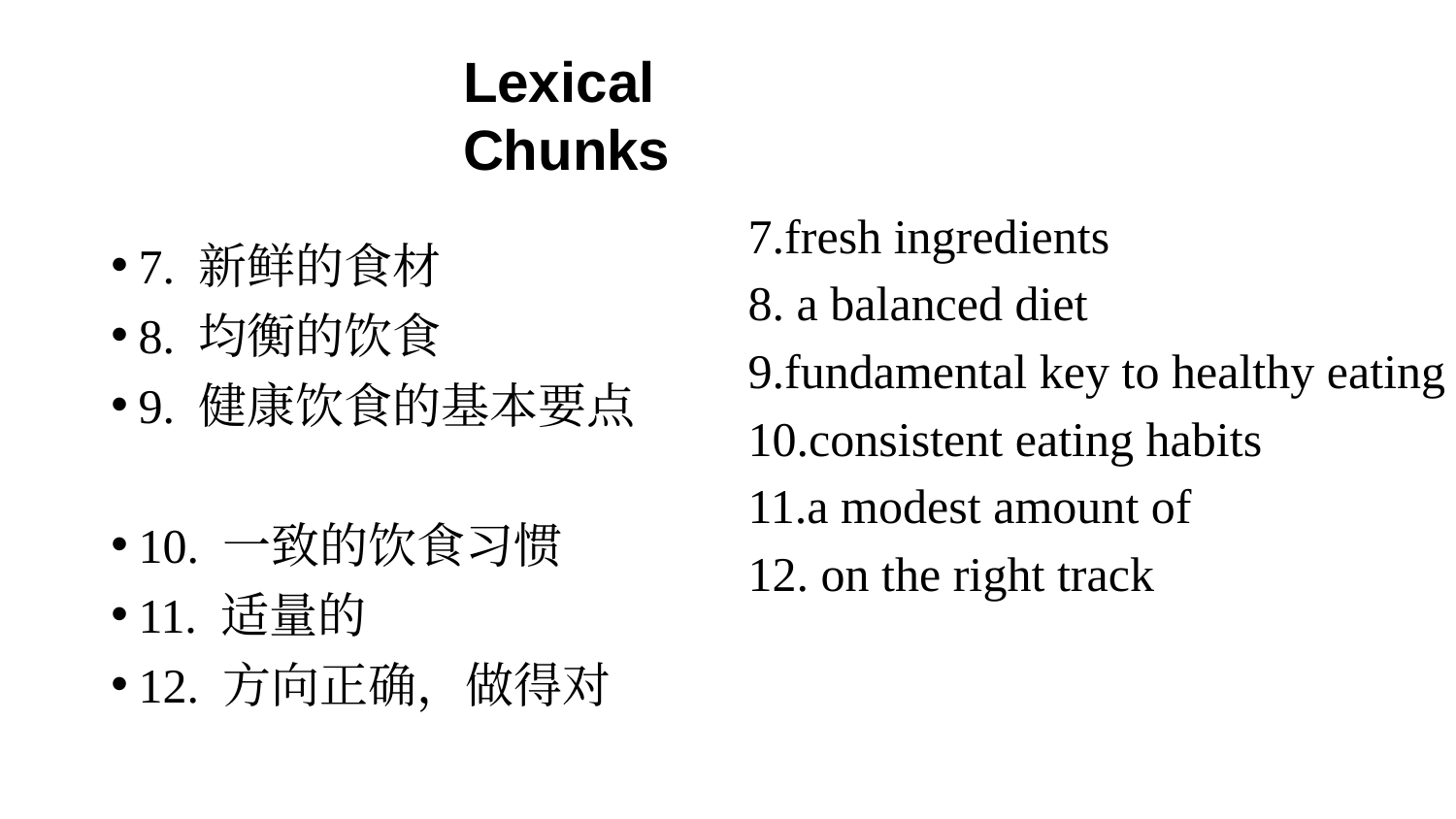

Lexical Chunks
7.fresh ingredients
8. a balanced diet
9.fundamental key to healthy eating
10.consistent eating habits
11.a modest amount of
12. on the right track

7. 新鲜的食材
8. 均衡的饮食
9. 健康饮食的基本要点

10. 一致的饮食习惯
11. 适量的
12. 方向正确，做得对